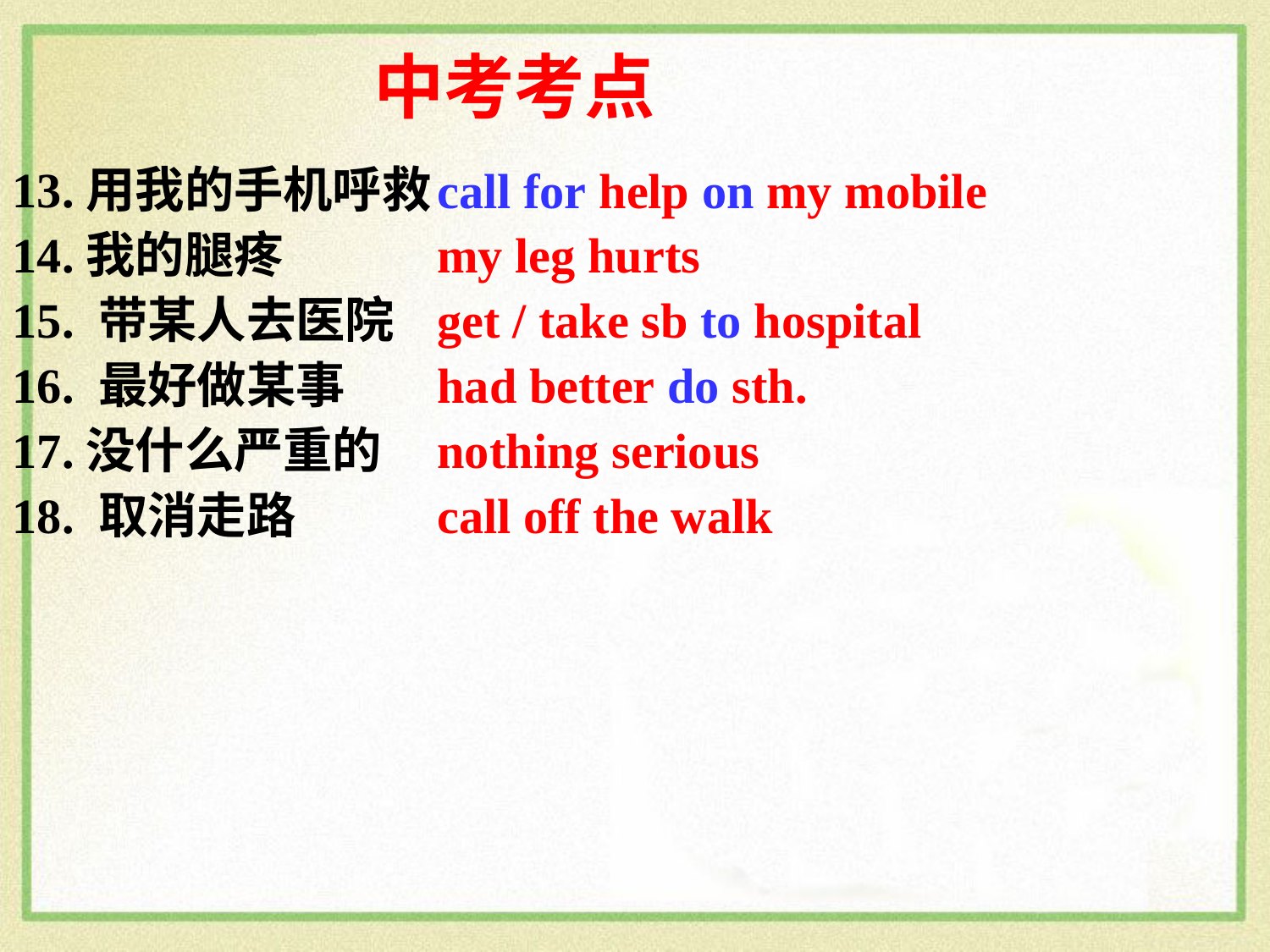

中考考点

call for help on my mobile
my leg hurts
get / take sb to hospital
had better do sth.
nothing serious
call off the walk
13.用我的手机呼救
14.我的腿疼
15. 带某人去医院
16. 最好做某事
17.没什么严重的
18. 取消走路